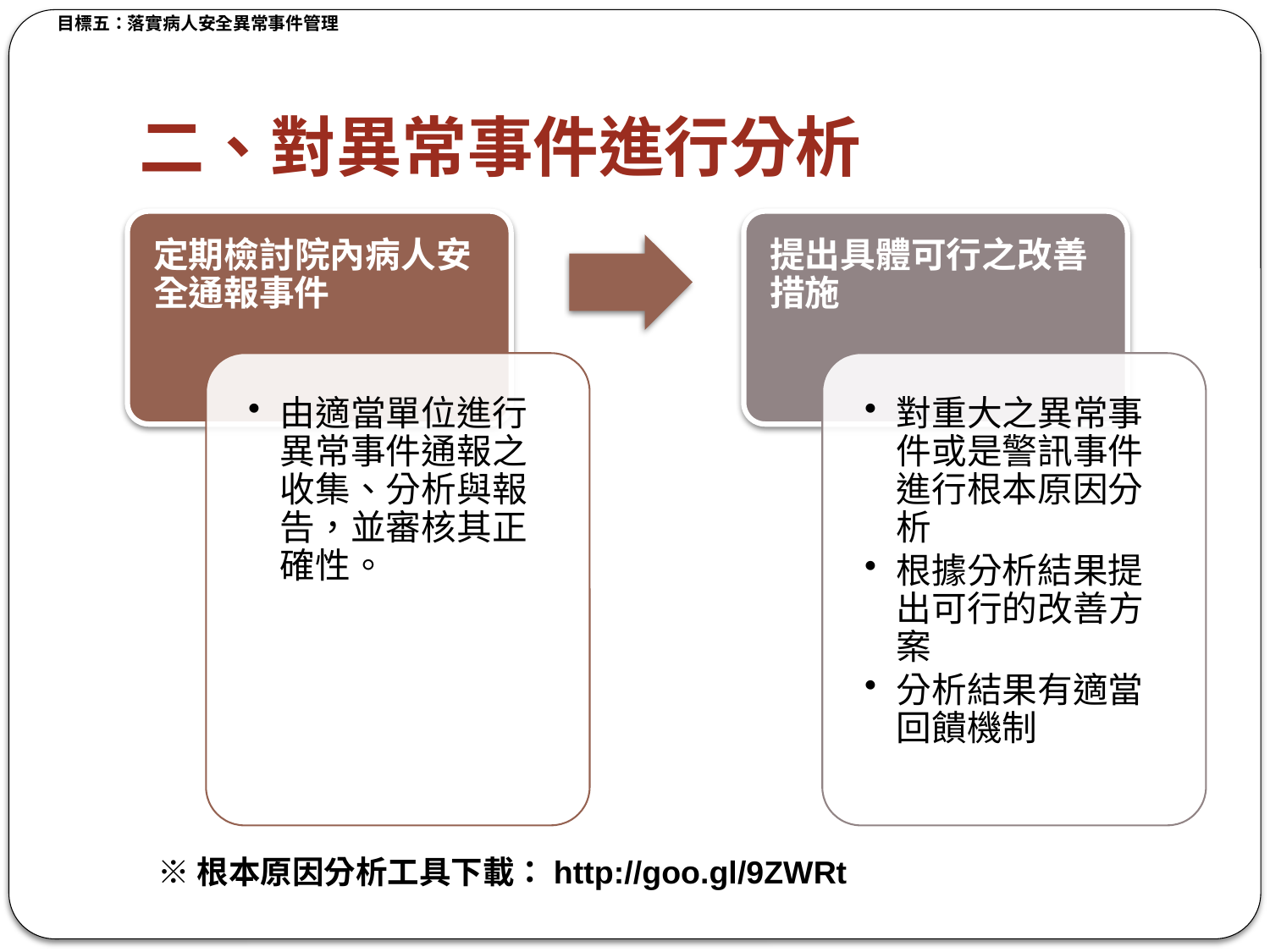

# 二、對異常事件進行分析
定期檢討院內病人安全通報事件
由適當單位進行異常事件通報之收集、分析與報告，並審核其正確性。

提出具體可行之改善措施
對重大之異常事件或是警訊事件進行根本原因分析
根據分析結果提出可行的改善方案
分析結果有適當回饋機制
※根本原因分析工具下載：http://goo.gl/9ZWRt